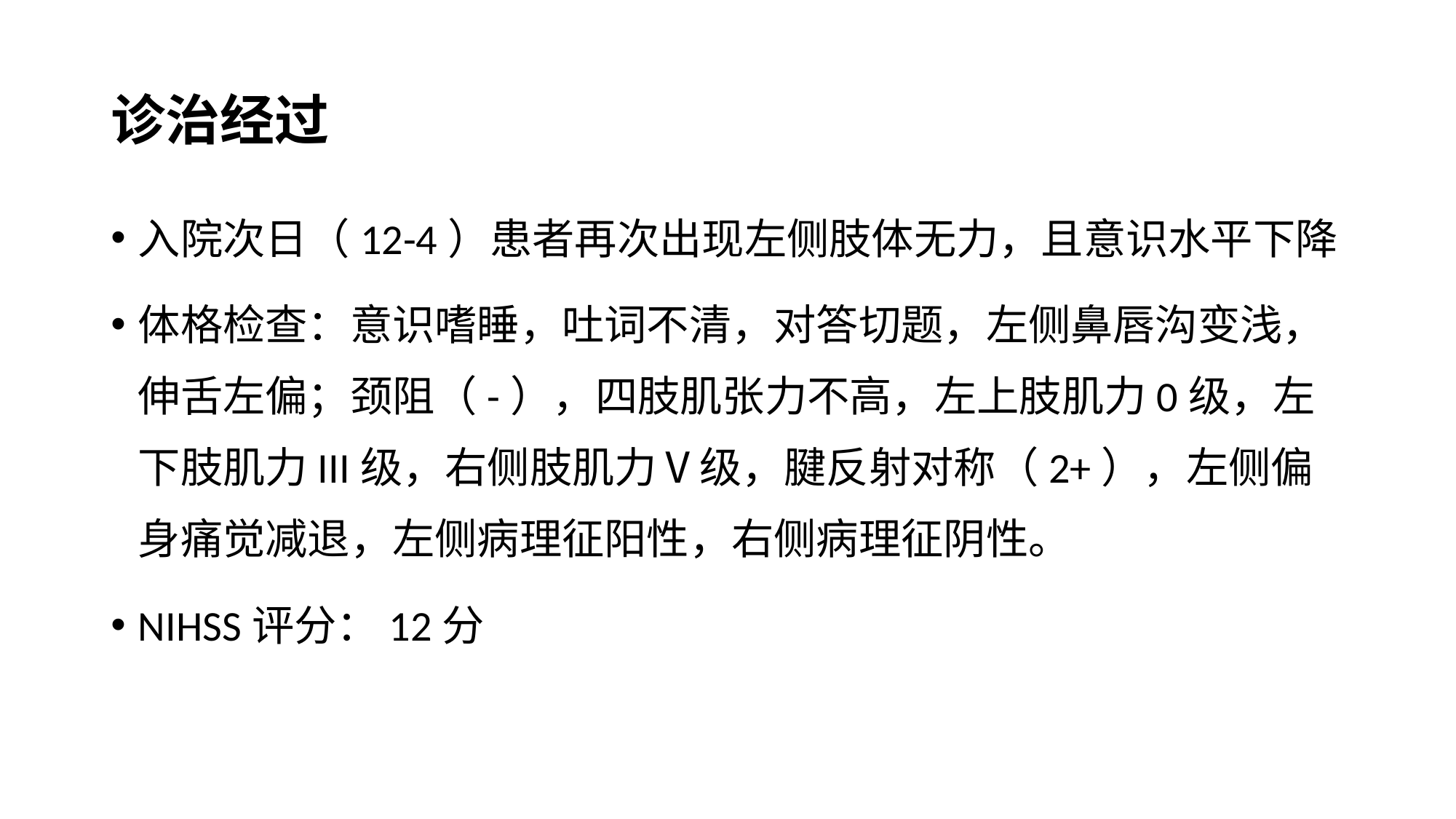

# 诊治经过
入院次日（12-4）患者再次出现左侧肢体无力，且意识水平下降
体格检查：意识嗜睡，吐词不清，对答切题，左侧鼻唇沟变浅，伸舌左偏；颈阻（-），四肢肌张力不高，左上肢肌力0级，左下肢肌力III级，右侧肢肌力Ⅴ级，腱反射对称（2+），左侧偏身痛觉减退，左侧病理征阳性，右侧病理征阴性。
NIHSS评分：12分